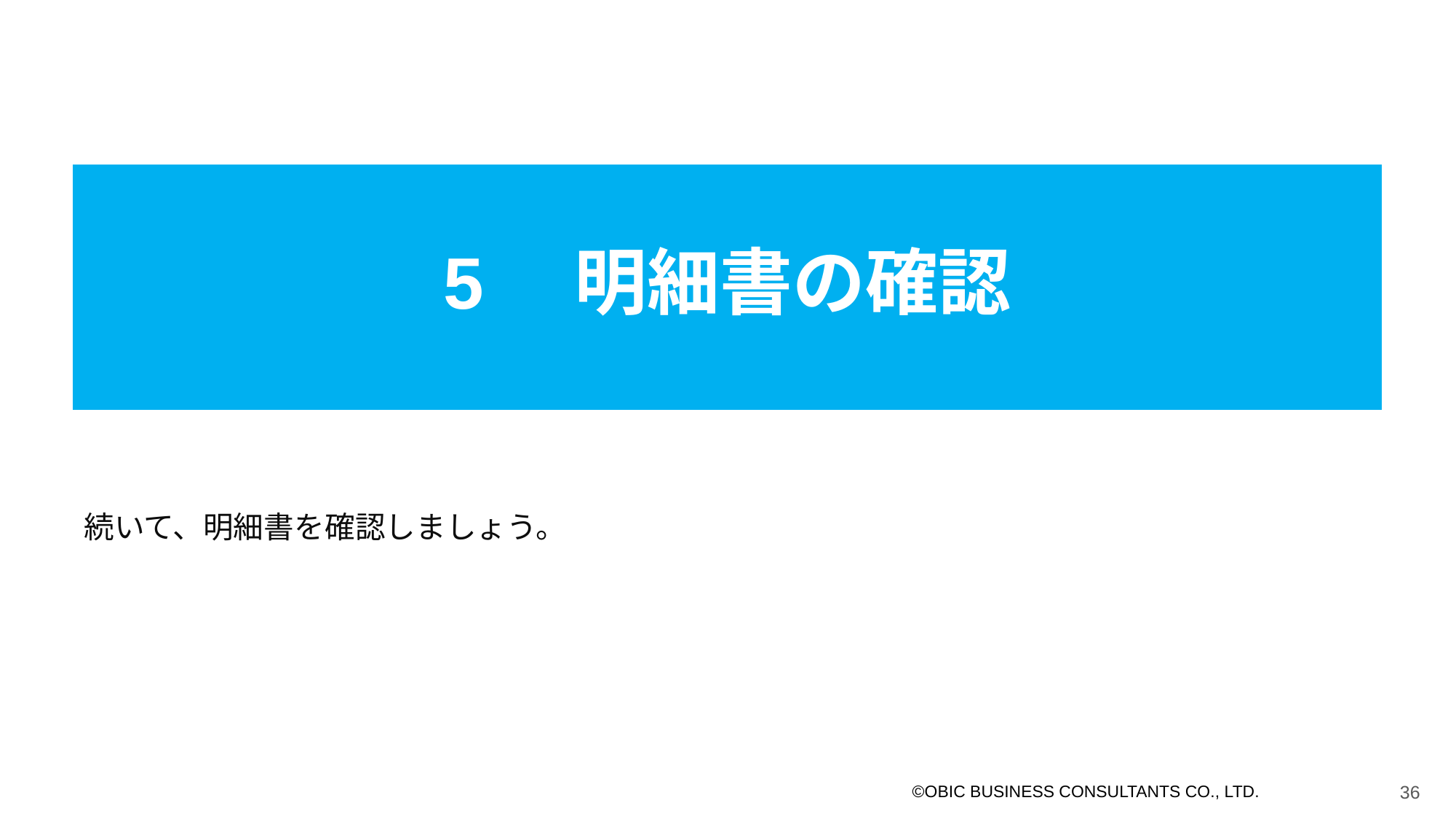

5　明細書の確認
続いて、明細書を確認しましょう。
©OBIC BUSINESS CONSULTANTS CO., LTD.
36